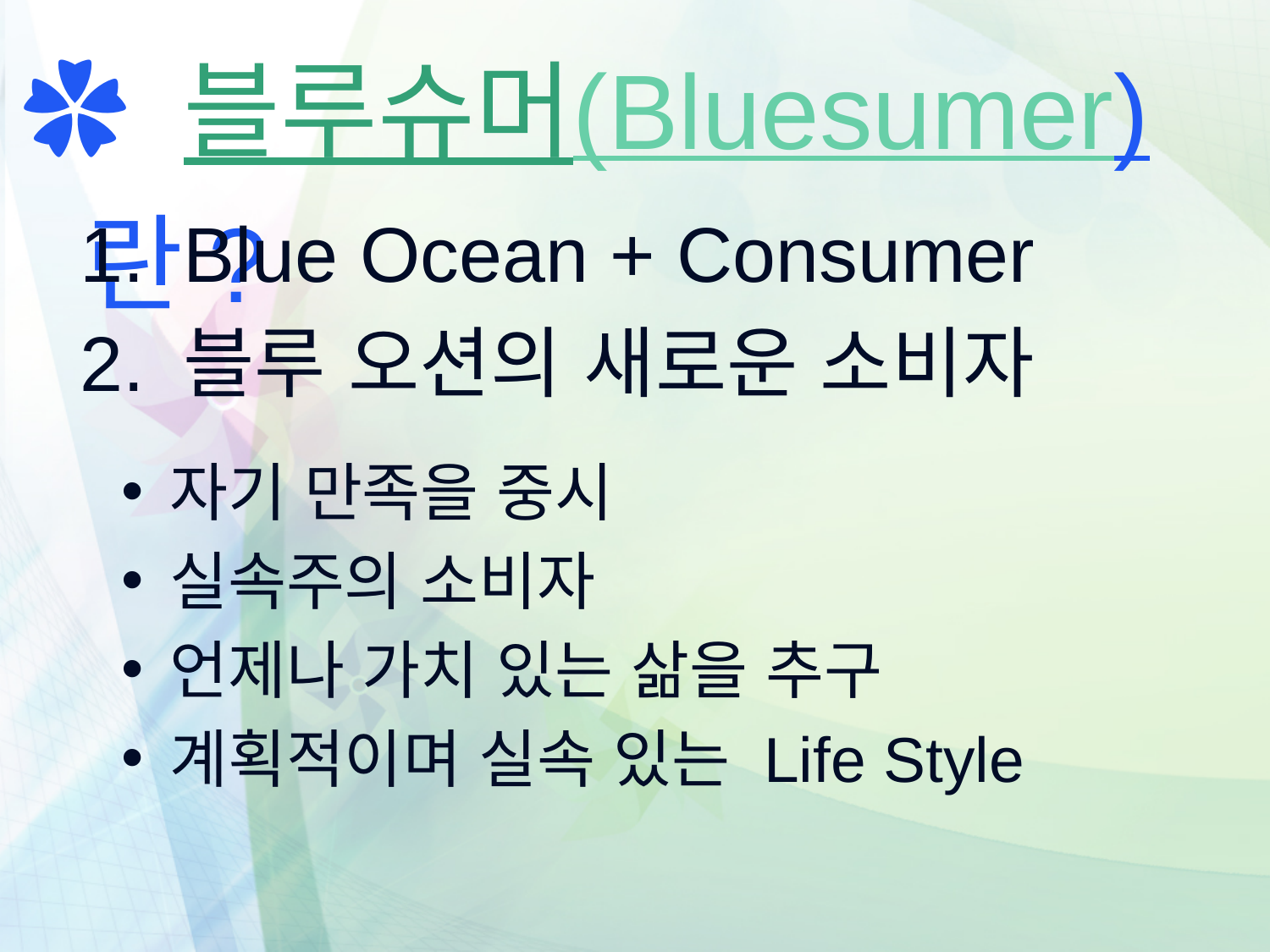

✿ 블루슈머(Bluesumer)란?
Blue Ocean + Consumer
블루 오션의 새로운 소비자

자기 만족을 중시
실속주의 소비자
언제나 가치 있는 삶을 추구
계획적이며 실속 있는 Life Style